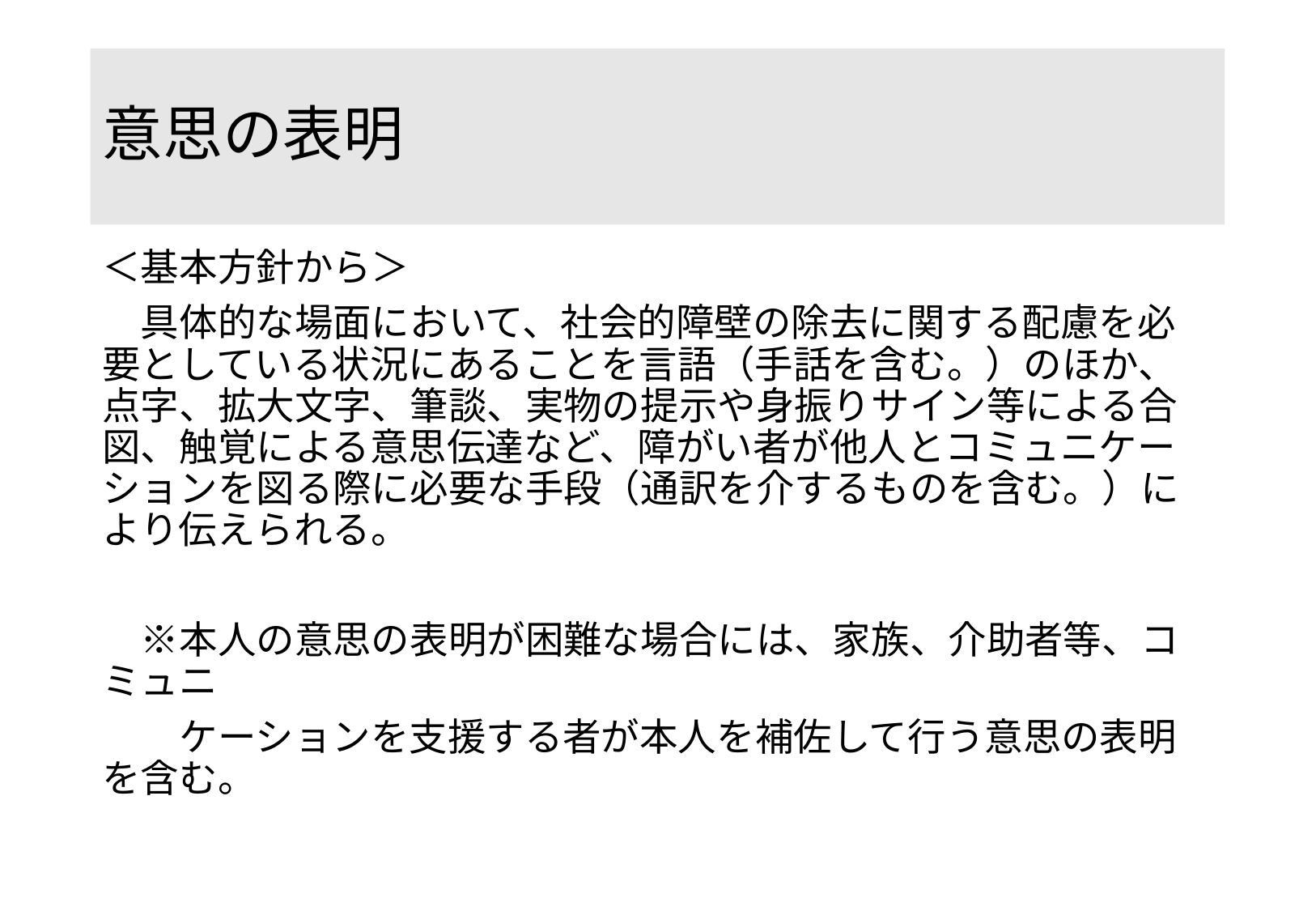

# 意思の表明
＜基本方針から＞
　具体的な場面において、社会的障壁の除去に関する配慮を必要としている状況にあることを言語（手話を含む。）のほか、点字、拡大文字、筆談、実物の提示や身振りサイン等による合図、触覚による意思伝達など、障がい者が他人とコミュニケーションを図る際に必要な手段（通訳を介するものを含む。）により伝えられる。

　※本人の意思の表明が困難な場合には、家族、介助者等、コミュニ
　　ケーションを支援する者が本人を補佐して行う意思の表明を含む。